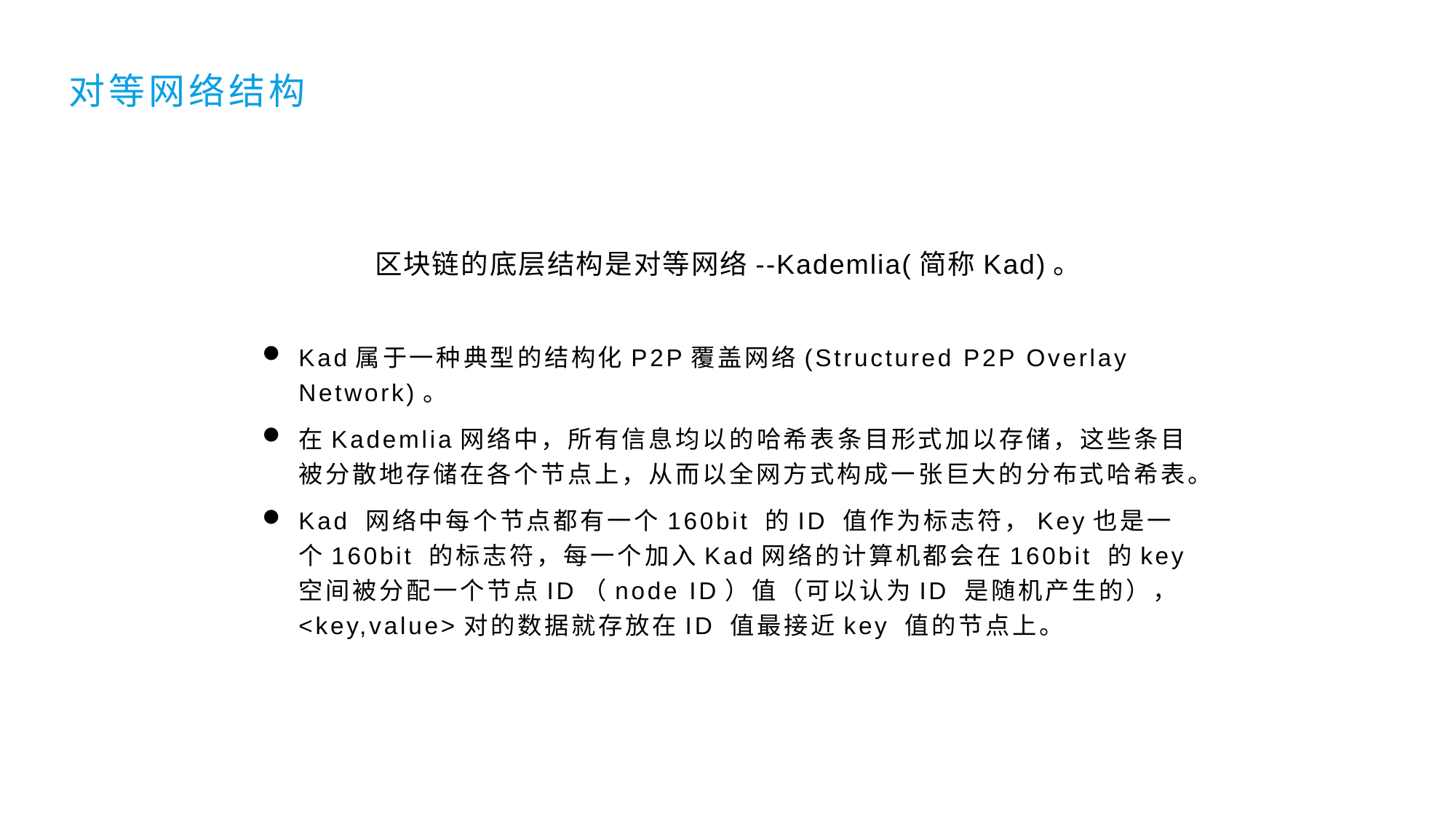

对等网络结构
区块链的底层结构是对等网络--Kademlia(简称Kad)。
Kad属于一种典型的结构化P2P覆盖网络(Structured P2P Overlay Network)。
在Kademlia网络中，所有信息均以的哈希表条目形式加以存储，这些条目被分散地存储在各个节点上，从而以全网方式构成一张巨大的分布式哈希表。
Kad 网络中每个节点都有一个160bit 的ID 值作为标志符，Key也是一个160bit 的标志符，每一个加入Kad网络的计算机都会在160bit 的key空间被分配一个节点ID（node ID）值（可以认为ID 是随机产生的），<key,value>对的数据就存放在ID 值最接近key 值的节点上。